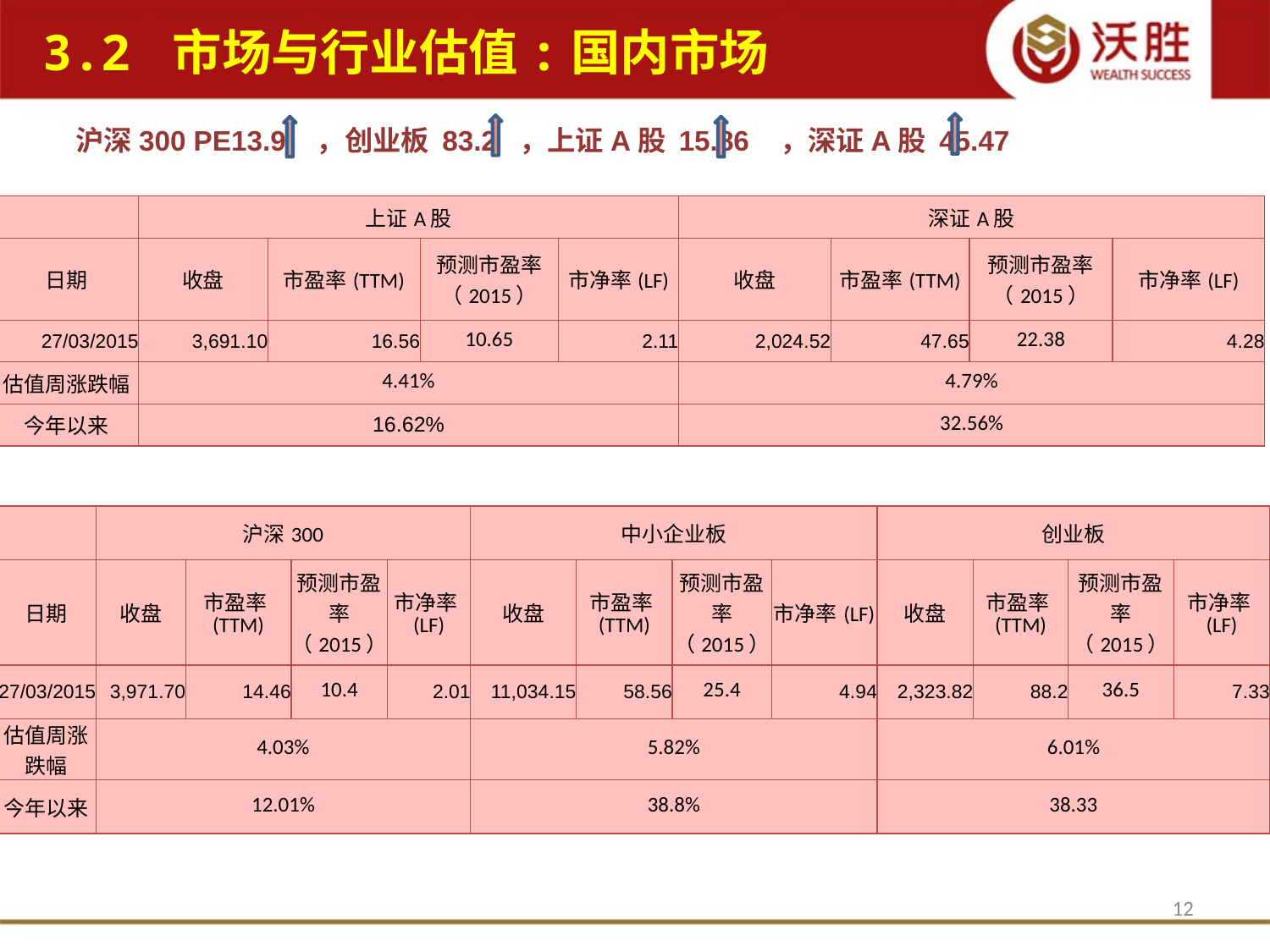

3.2 市场与行业估值:国内市场

沪深300 PE13.9   ，创业板 83.2  ，上证A股 15.86   ，深证A股 45.47

|  | 上证A股 |  |  |  | 深证A股 |  |  |  |
| --- | --- | --- | --- | --- | --- | --- | --- | --- |
| 日期 | 收盘 | 市盈率(TTM) | 预测市盈率（2015） | 市净率(LF) | 收盘 | 市盈率(TTM) | 预测市盈率（2015） | 市净率(LF) |
| 27/03/2015 | 3,691.10 | 16.56 | 10.65 | 2.11 | 2,024.52 | 47.65 | 22.38 | 4.28 |
| 估值周涨跌幅 | 4.41% |  |  |  | 4.79% |  |  |  |
| 今年以来 | 16.62% |  |  |  | 32.56% |  |  |  |
创业板权重股统计
|  | 沪深300 |  |  |  | 中小企业板 |  |  |  | 创业板 |  |  |  |
| --- | --- | --- | --- | --- | --- | --- | --- | --- | --- | --- | --- | --- |
| 日期 | 收盘 | 市盈率(TTM) | 预测市盈率（2015） | 市净率(LF) | 收盘 | 市盈率(TTM) | 预测市盈率（2015） | 市净率(LF) | 收盘 | 市盈率(TTM) | 预测市盈率（2015） | 市净率(LF) |
| 27/03/2015 | 3,971.70 | 14.46 | 10.4 | 2.01 | 11,034.15 | 58.56 | 25.4 | 4.94 | 2,323.82 | 88.2 | 36.5 | 7.33 |
| 估值周涨跌幅 | 4.03% |  |  |  | 5.82% |  |  |  | 6.01% |  |  |  |
| 今年以来 | 12.01% |  |  |  | 38.8% |  |  |  | 38.33 |  |  |  |
12